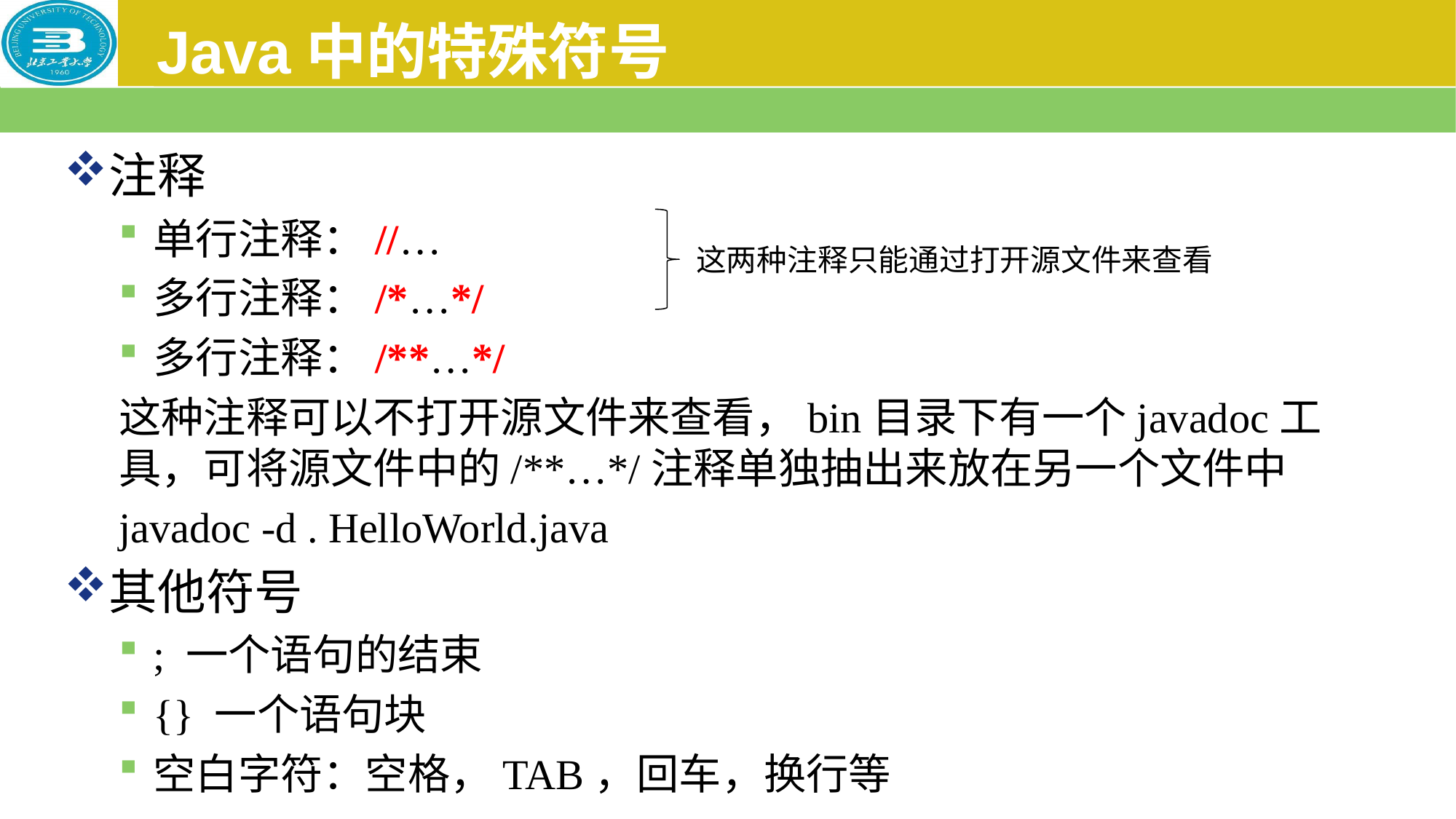

# Java中的特殊符号
注释
单行注释：//…
多行注释：/*…*/
多行注释：/**…*/
这种注释可以不打开源文件来查看，bin目录下有一个javadoc工具，可将源文件中的/**…*/注释单独抽出来放在另一个文件中
javadoc -d . HelloWorld.java
其他符号
; 一个语句的结束
{} 一个语句块
空白字符：空格，TAB，回车，换行等

这两种注释只能通过打开源文件来查看